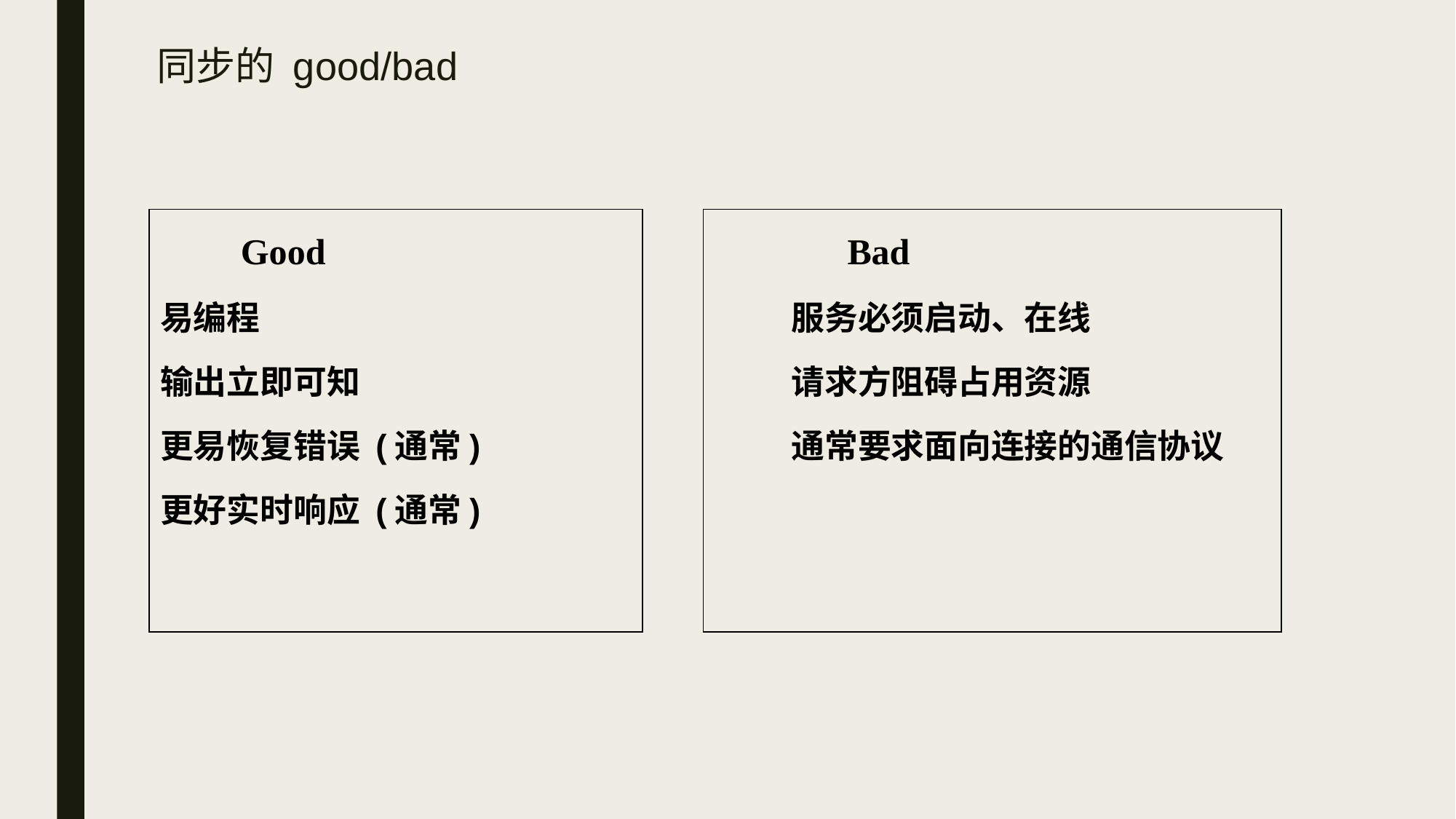

# 同步的 good/bad

Good
Bad
易编程
输出立即可知
更易恢复错误 (通常)
更好实时响应 (通常)

服务必须启动、在线
请求方阻碍占用资源
通常要求面向连接的通信协议

8